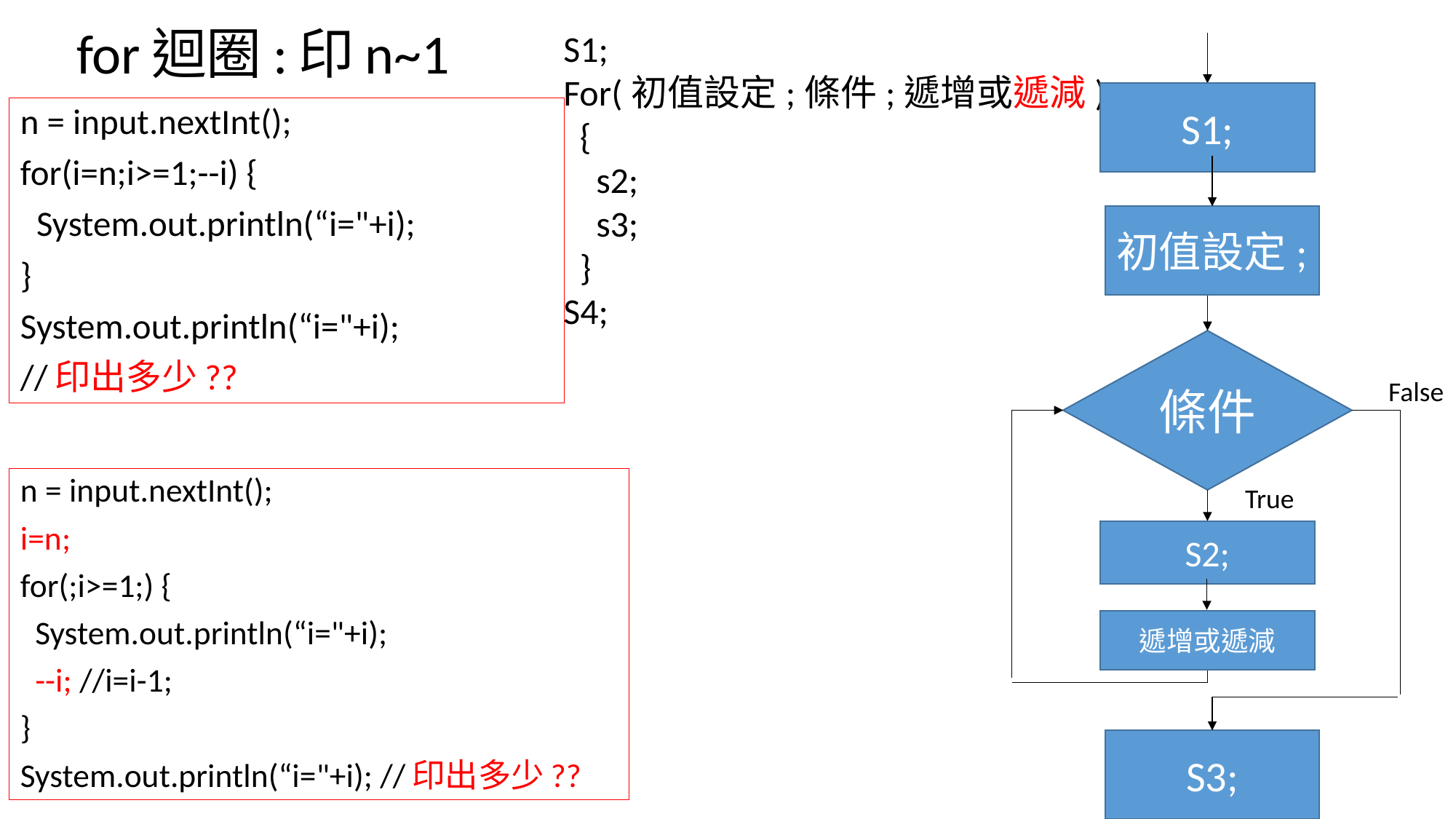

# for迴圈:印n~1
S1;
For(初值設定;條件;遞增或遞減)
  {
    s2;
    s3;
  }
S4;
S1;
初值設定;
條件
False

True

S2;
遞增或遞減
S3;
n = input.nextInt();
for(i=n;i>=1;--i) {
  System.out.println(“i="+i);
}
System.out.println(“i="+i);
//印出多少??

n = input.nextInt();
i=n;
for(;i>=1;) {
  System.out.println(“i="+i);
  --i; //i=i-1;
}
System.out.println(“i="+i); //印出多少??